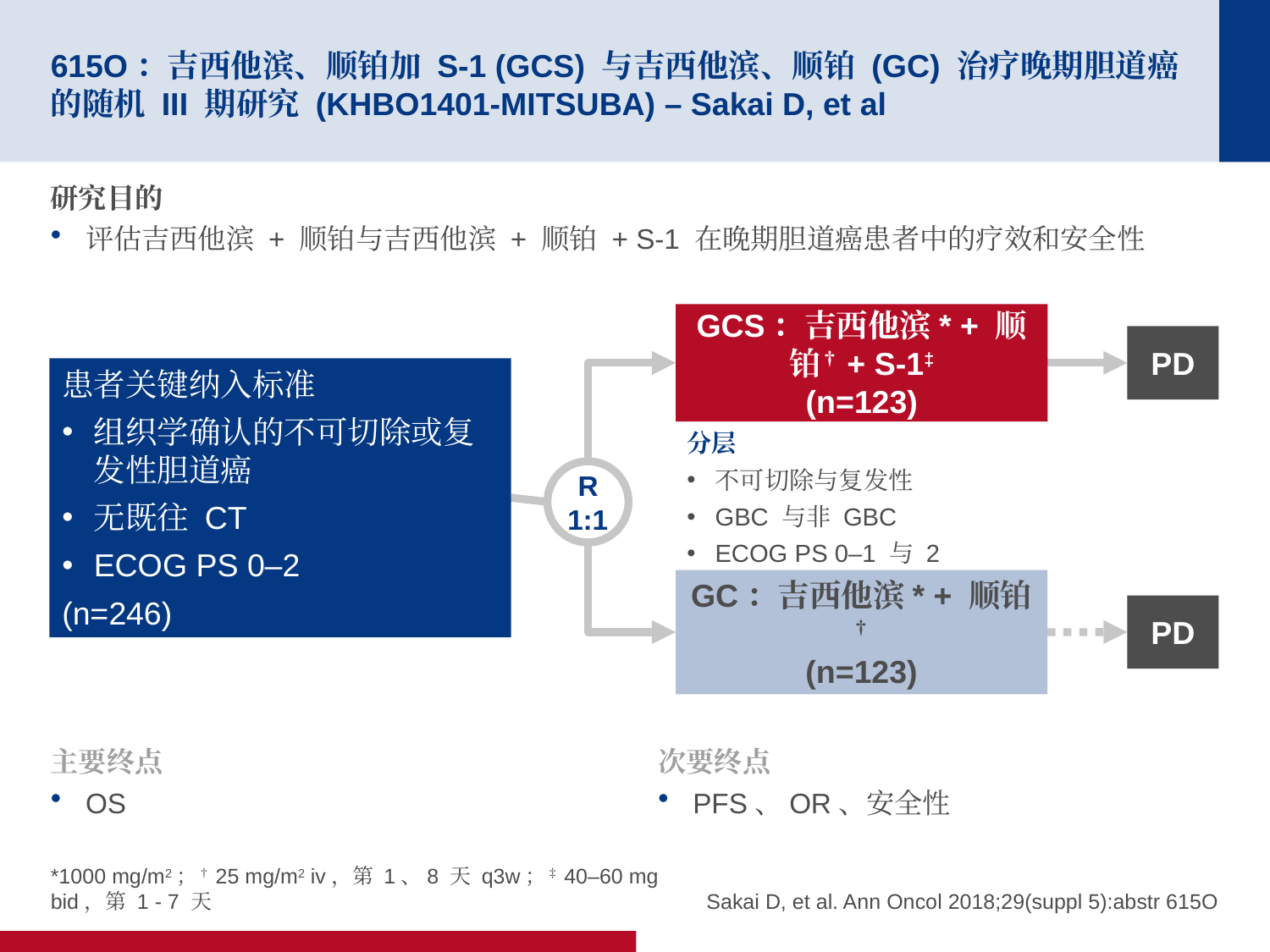

# 615O：吉西他滨、顺铂加 S-1 (GCS) 与吉西他滨、顺铂 (GC) 治疗晚期胆道癌的随机 III 期研究 (KHBO1401-MITSUBA) – Sakai D, et al
研究目的
评估吉西他滨 + 顺铂与吉西他滨 + 顺铂 + S-1 在晚期胆道癌患者中的疗效和安全性
GCS：吉西他滨* + 顺铂†+ S-1‡
(n=123)
PD
患者关键纳入标准
组织学确认的不可切除或复发性胆道癌
无既往 CT
ECOG PS 0–2
(n=246)
分层
不可切除与复发性
GBC 与非 GBC
ECOG PS 0–1 与 2
R
1:1
GC：吉西他滨* + 顺铂†
(n=123)
PD
主要终点
OS

次要终点
PFS、OR、安全性
*1000 mg/m2；†25 mg/m2 iv，第 1、8 天 q3w；‡40–60 mg bid，第 1 - 7 天
Sakai D, et al. Ann Oncol 2018;29(suppl 5):abstr 615O